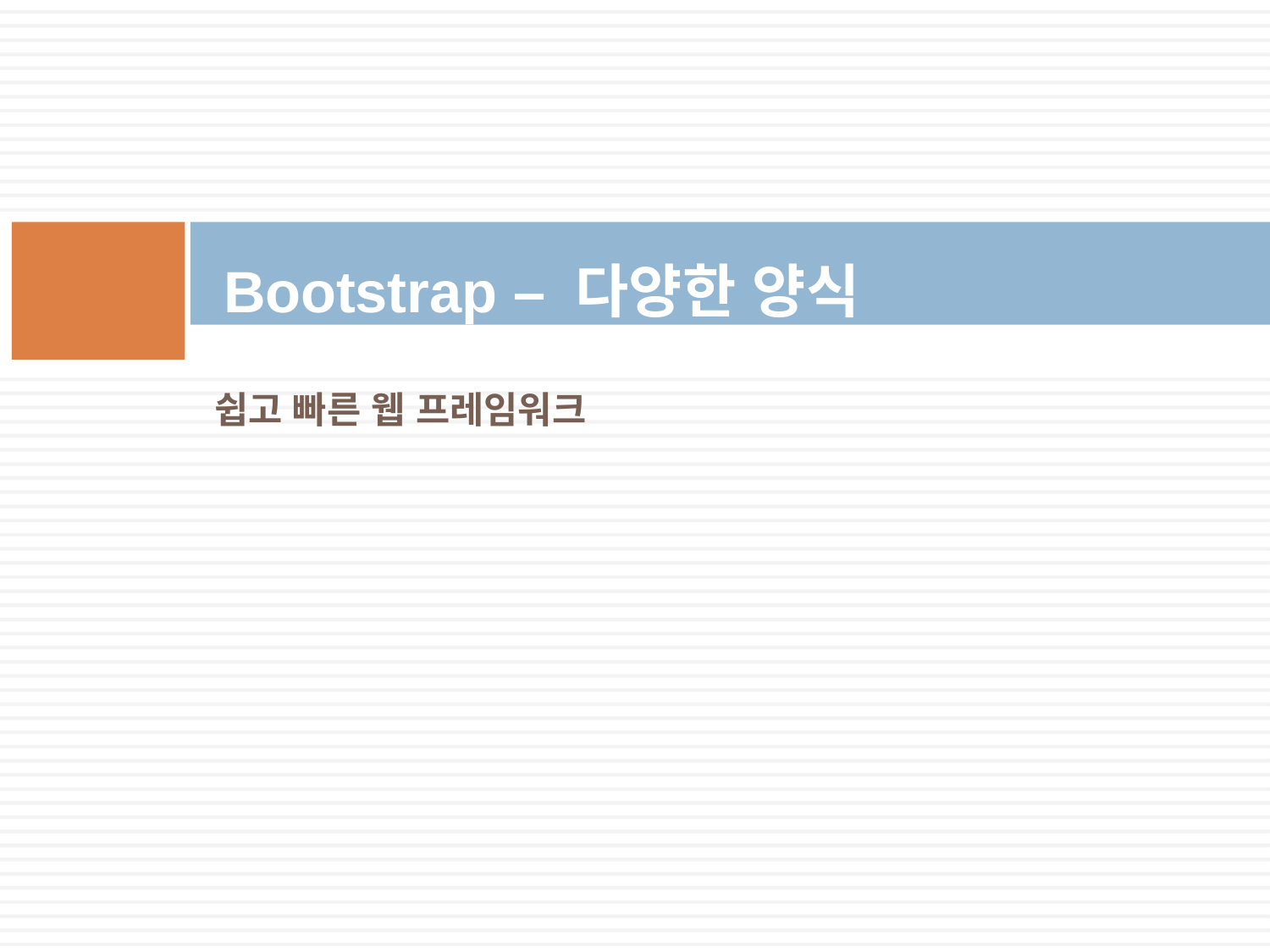

Bootstrap – 다양한 양식
쉽고 빠른 웹 프레임워크